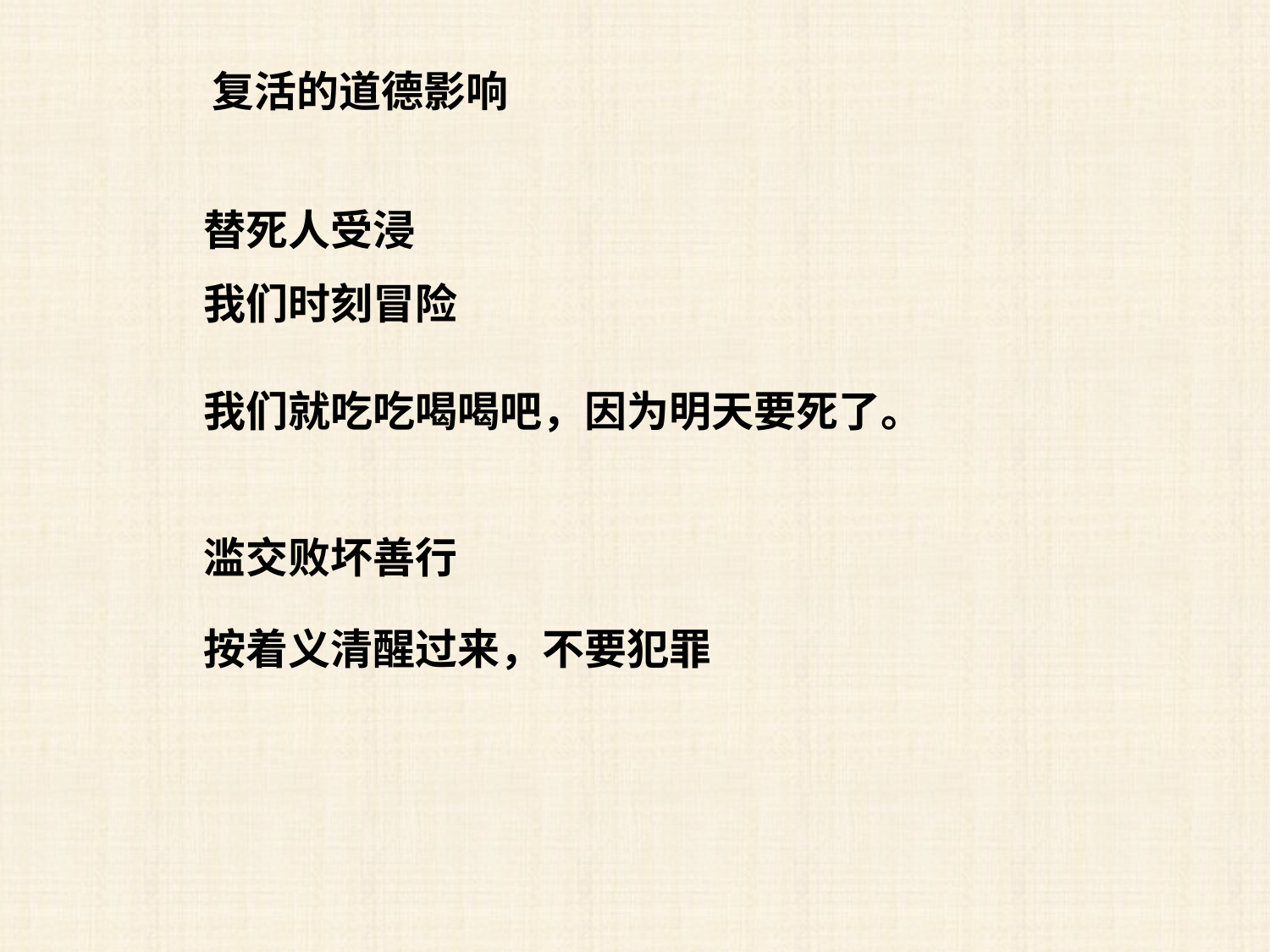

复活的道德影响
替死人受浸
我们时刻冒险
我们就吃吃喝喝吧，因为明天要死了。
滥交败坏善行
按着义清醒过来，不要犯罪